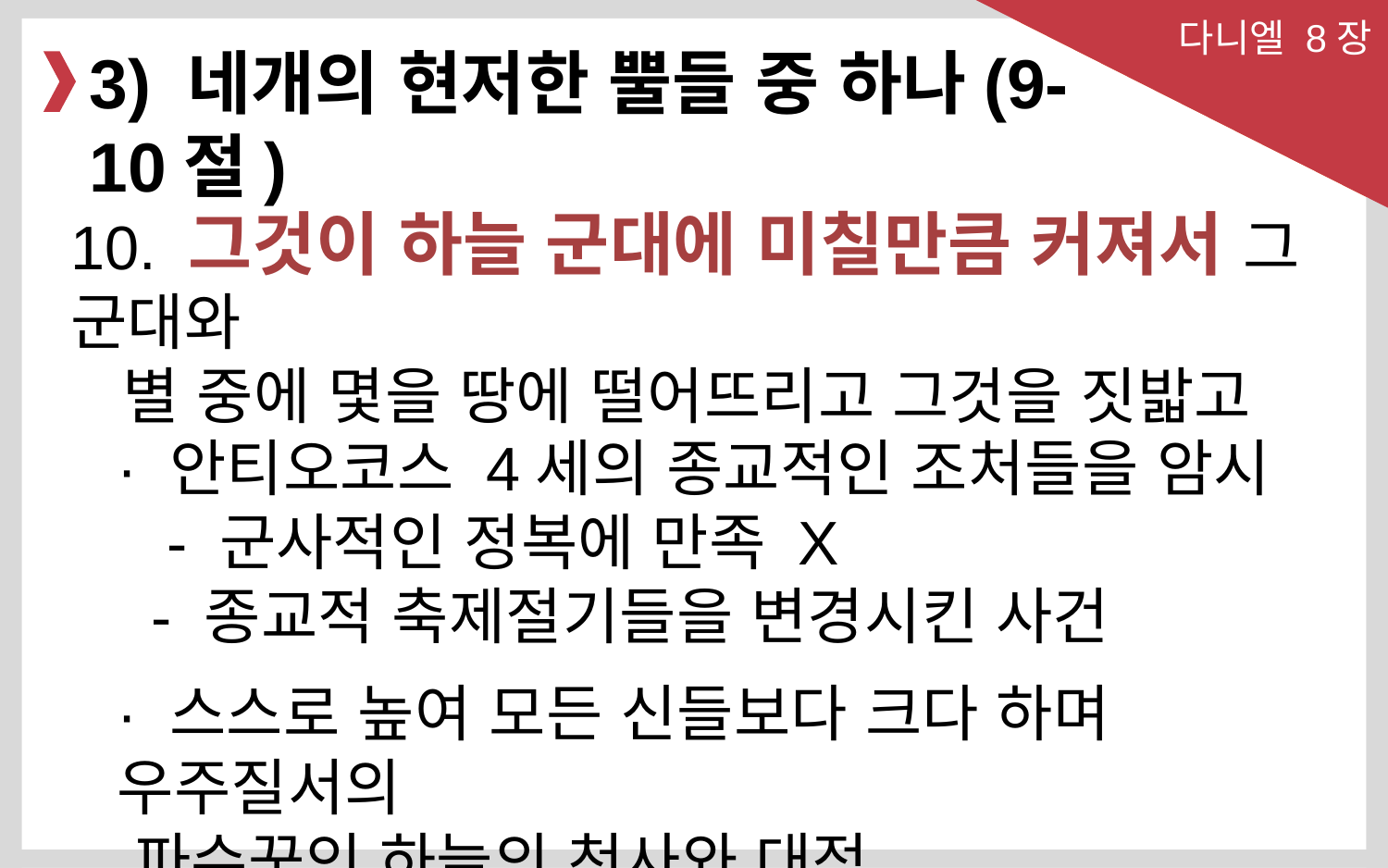

다니엘 8장
3) 네개의 현저한 뿔들 중 하나(9-10절)

10. 그것이 하늘 군대에 미칠만큼 커져서 그 군대와
   별 중에 몇을 땅에 떨어뜨리고 그것을 짓밟고
· 안티오코스 4세의 종교적인 조처들을 암시
  - 군사적인 정복에 만족 X
  - 종교적 축제절기들을 변경시킨 사건
· 스스로 높여 모든 신들보다 크다 하며 우주질서의
 파수꾼인 하늘의 천사와 대적